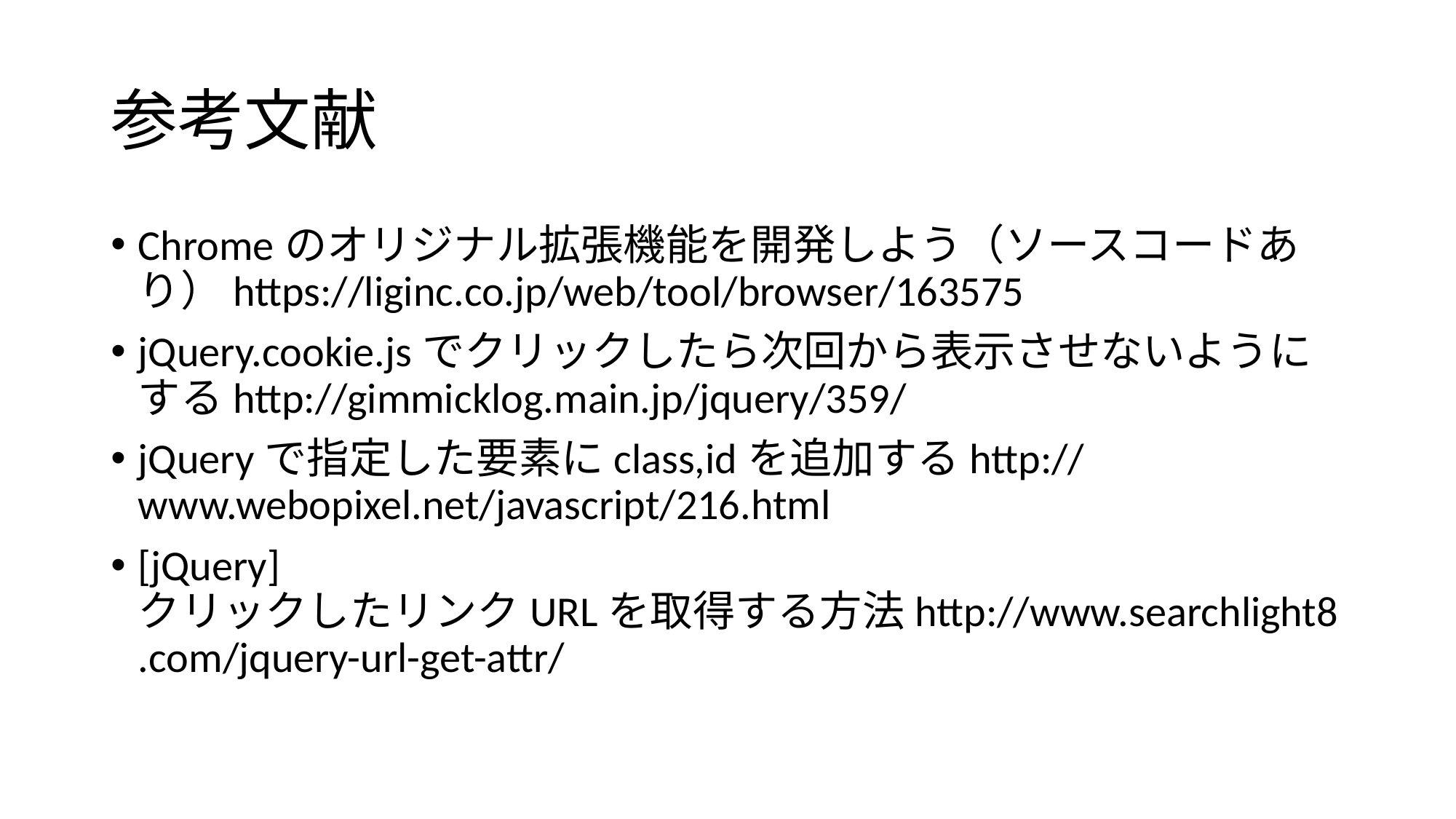

# 参考文献
Chromeのオリジナル拡張機能を開発しよう（ソースコードあり）https://liginc.co.jp/web/tool/browser/163575
jQuery.cookie.jsでクリックしたら次回から表示させないようにするhttp://gimmicklog.main.jp/jquery/359/
jQueryで指定した要素にclass,idを追加するhttp://www.webopixel.net/javascript/216.html
[jQuery] クリックしたリンクURLを取得する方法http://www.searchlight8.com/jquery-url-get-attr/